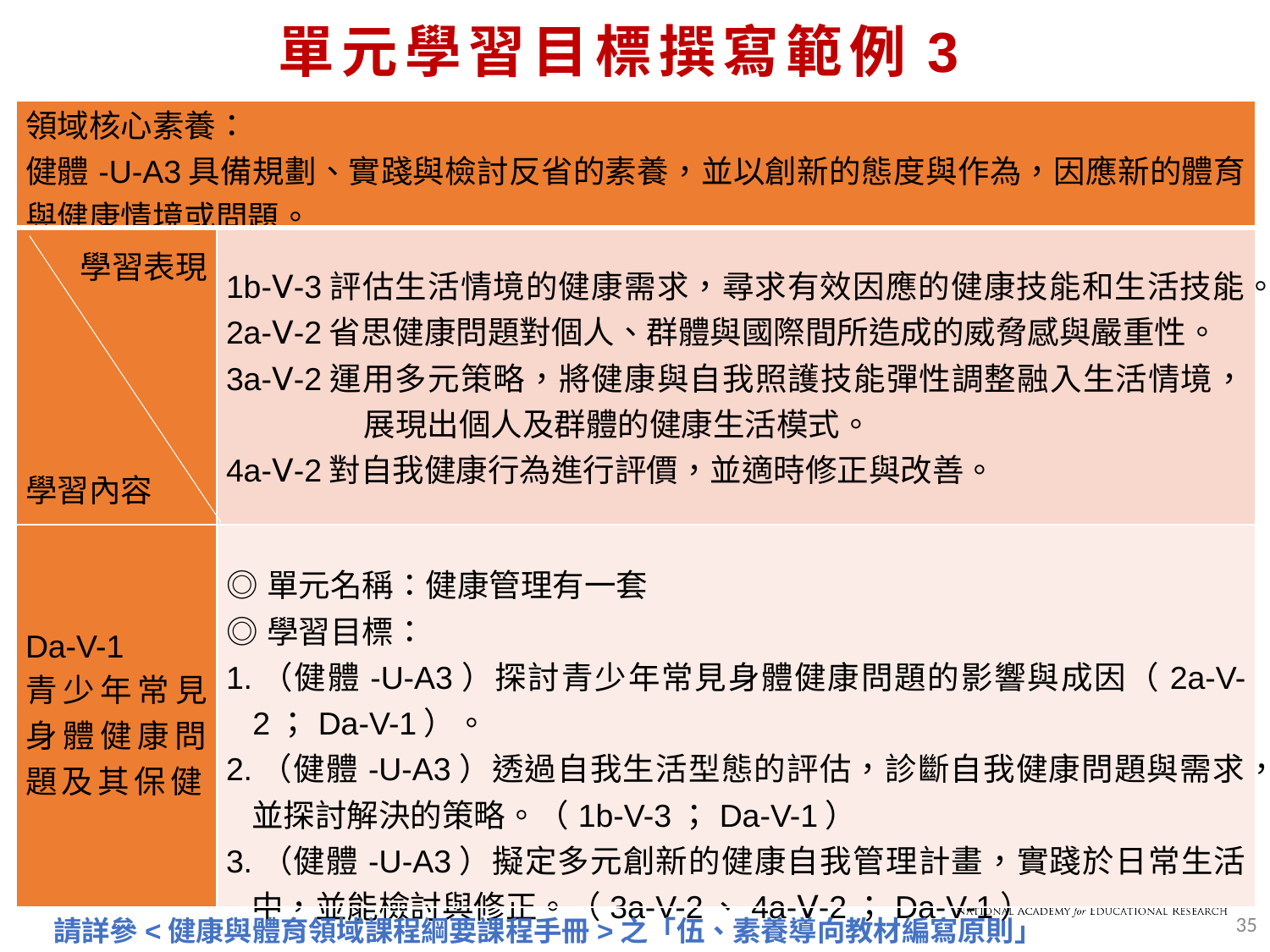

單元學習目標撰寫範例3
| 領域核心素養： 健體-U-A3具備規劃、實踐與檢討反省的素養，並以創新的態度與作為，因應新的體育與健康情境或問題。 |  |
| --- | --- |
| 學習表現       學習內容 | 1b-Ⅴ-3評估生活情境的健康需求，尋求有效因應的健康技能和生活技能。 2a-Ⅴ-2省思健康問題對個人、群體與國際間所造成的威脅感與嚴重性。 3a-Ⅴ-2運用多元策略，將健康與自我照護技能彈性調整融入生活情境，展現出個人及群體的健康生活模式。 4a-Ⅴ-2對自我健康行為進行評價，並適時修正與改善。 |
| Da-V-1 青少年常見身體健康問題及其保健。 | ◎單元名稱：健康管理有一套 ◎學習目標： 1.（健體-U-A3）探討青少年常見身體健康問題的影響與成因（2a-V-2；Da-V-1）。 2.（健體-U-A3）透過自我生活型態的評估，診斷自我健康問題與需求，並探討解決的策略。（1b-V-3；Da-V-1） 3.（健體-U-A3）擬定多元創新的健康自我管理計畫，實踐於日常生活中，並能檢討與修正。（3a-V-2、4a-Ⅴ-2；Da-V-1） |
35
請詳參<健康與體育領域課程綱要課程手冊>之「伍、素養導向教材編寫原則」